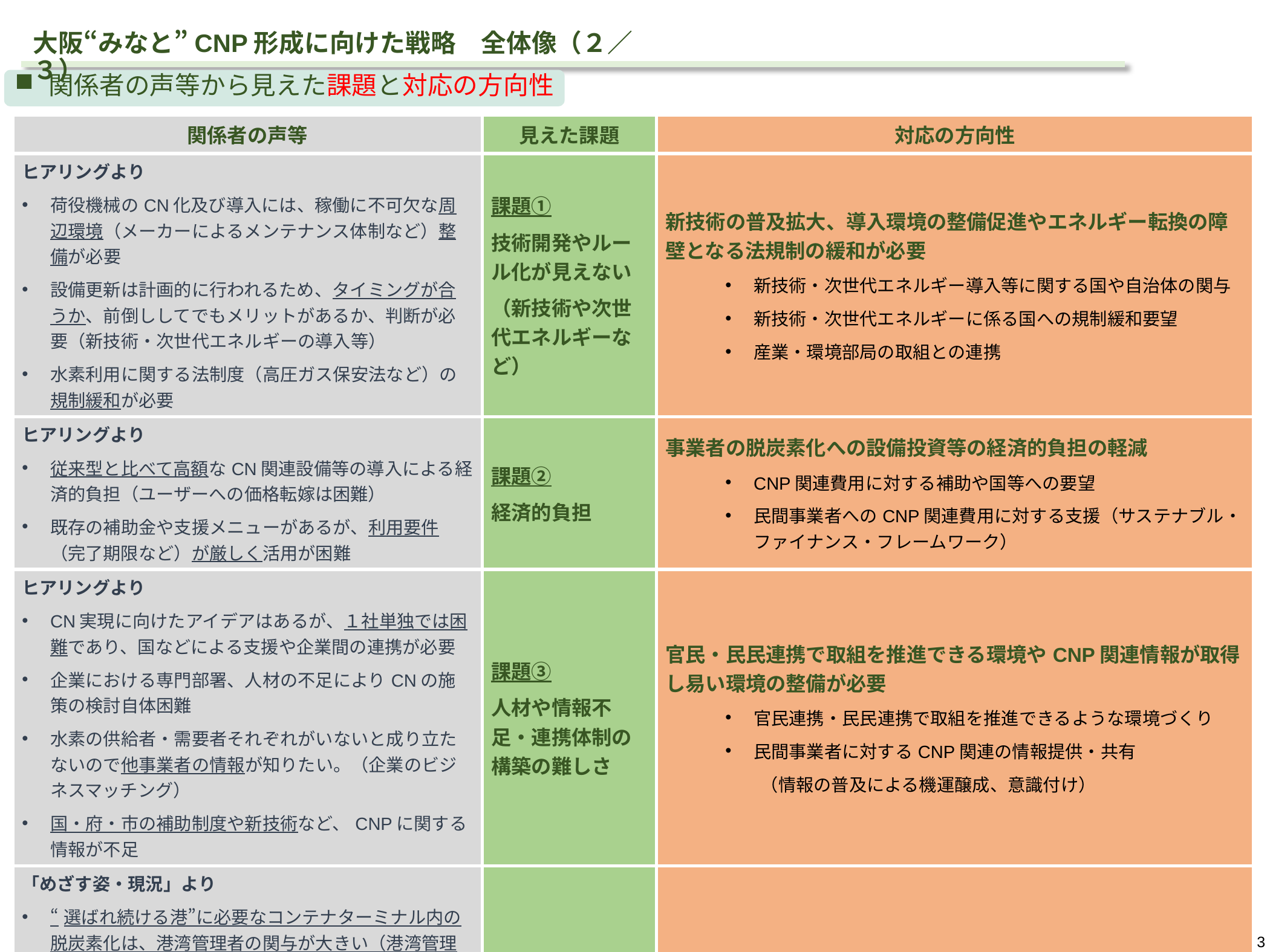

# 大阪“みなと”CNP形成に向けた戦略　全体像（２／３）
関係者の声等から見えた課題と対応の方向性
| 関係者の声等 | 見えた課題 | 対応の方向性 |
| --- | --- | --- |
| ヒアリングより 荷役機械のCN化及び導入には、稼働に不可欠な周辺環境（メーカーによるメンテナンス体制など）整備が必要 設備更新は計画的に行われるため、タイミングが合うか、前倒ししてでもメリットがあるか、判断が必要（新技術・次世代エネルギーの導入等） 水素利用に関する法制度（高圧ガス保安法など）の規制緩和が必要 | 課題① 技術開発やルール化が見えない （新技術や次世代エネルギーなど） | 新技術の普及拡大、導入環境の整備促進やエネルギー転換の障壁となる法規制の緩和が必要 新技術・次世代エネルギー導入等に関する国や自治体の関与 新技術・次世代エネルギーに係る国への規制緩和要望 産業・環境部局の取組との連携 |
| ヒアリングより 従来型と比べて高額なCN関連設備等の導入による経済的負担（ユーザーへの価格転嫁は困難） 既存の補助金や支援メニューがあるが、利用要件（完了期限など）が厳しく活用が困難 | 課題② 経済的負担 | 事業者の脱炭素化への設備投資等の経済的負担の軽減 CNP関連費用に対する補助や国等への要望 民間事業者へのCNP関連費用に対する支援（サステナブル・ファイナンス・フレームワーク） |
| ヒアリングより CN実現に向けたアイデアはあるが、１社単独では困難であり、国などによる支援や企業間の連携が必要 企業における専門部署、人材の不足によりCNの施策の検討自体困難 水素の供給者・需要者それぞれがいないと成り立たないので他事業者の情報が知りたい。（企業のビジネスマッチング） 国・府・市の補助制度や新技術など、CNPに関する情報が不足 | 課題③ 人材や情報不足・連携体制の構築の難しさ | 官民・民民連携で取組を推進できる環境やCNP関連情報が取得し易い環境の整備が必要　　 官民連携・民民連携で取組を推進できるような環境づくり 民間事業者に対するCNP関連の情報提供・共有 　　（情報の普及による機運醸成、意識付け） |
| 「めざす姿・現況」より “選ばれ続ける港”に必要なコンテナターミナル内の脱炭素化は、港湾管理者の関与が大きい（港湾管理者が自ら手を入れやすい） 一方、全体の排出量に占めるコンテナターミナルの割合は低い。 工場等は全体の排出量に占める割合は約9割と非常に大きな割合を占めるが、港湾行政との関係性が低い（港湾管理者が手を出しにくい）。 | 課題④ 産業・環境分野全体での推進 | 産業・環境分野全体での取組や支援が必要 国及び産業・環境部局の取組との連携 民間事業者自らが脱炭素化に向けた取組の実行 |
3